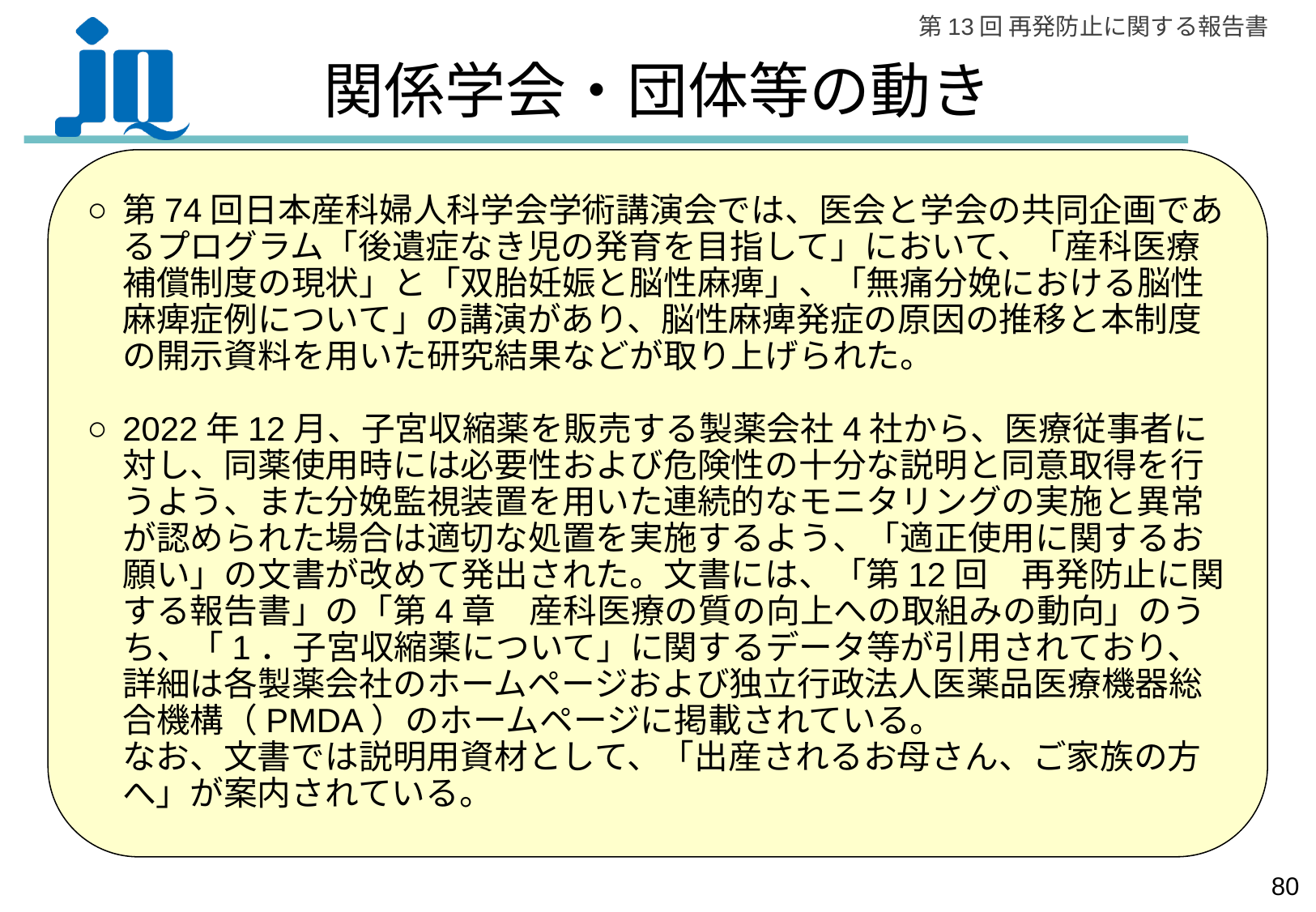

# 関係学会・団体等の動き
第74回日本産科婦人科学会学術講演会では、医会と学会の共同企画であるプログラム「後遺症なき児の発育を目指して」において、「産科医療補償制度の現状」と「双胎妊娠と脳性麻痺」、「無痛分娩における脳性麻痺症例について」の講演があり、脳性麻痺発症の原因の推移と本制度の開示資料を用いた研究結果などが取り上げられた。

2022年12月、子宮収縮薬を販売する製薬会社4社から、医療従事者に対し、同薬使用時には必要性および危険性の十分な説明と同意取得を行うよう、また分娩監視装置を用いた連続的なモニタリングの実施と異常が認められた場合は適切な処置を実施するよう、「適正使用に関するお願い」の文書が改めて発出された。文書には、「第12回　再発防止に関する報告書」の「第4章　産科医療の質の向上への取組みの動向」のうち、「1．子宮収縮薬について」に関するデータ等が引用されており、詳細は各製薬会社のホームページおよび独立行政法人医薬品医療機器総合機構（PMDA）のホームページに掲載されている。
なお、文書では説明用資材として、「出産されるお母さん、ご家族の方へ」が案内されている。
80